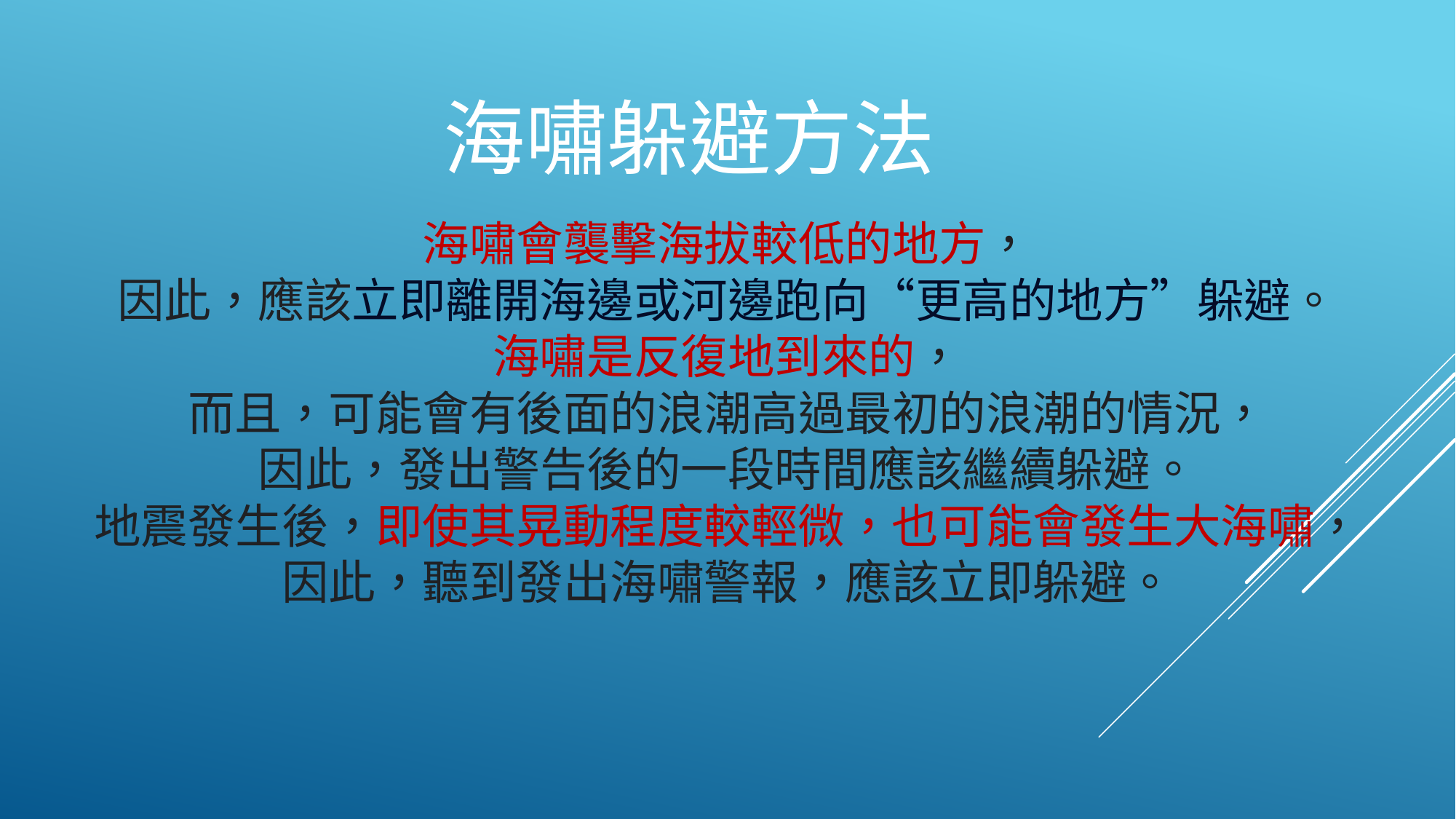

海嘯躲避方法
海嘯會襲擊海拔較低的地方，
因此，應該立即離開海邊或河邊跑向“更高的地方”躲避。
海嘯是反復地到來的，
而且，可能會有後面的浪潮高過最初的浪潮的情況，
因此，發出警告後的一段時間應該繼續躲避。
地震發生後，即使其晃動程度較輕微，也可能會發生大海嘯，
因此，聽到發出海嘯警報，應該立即躲避。